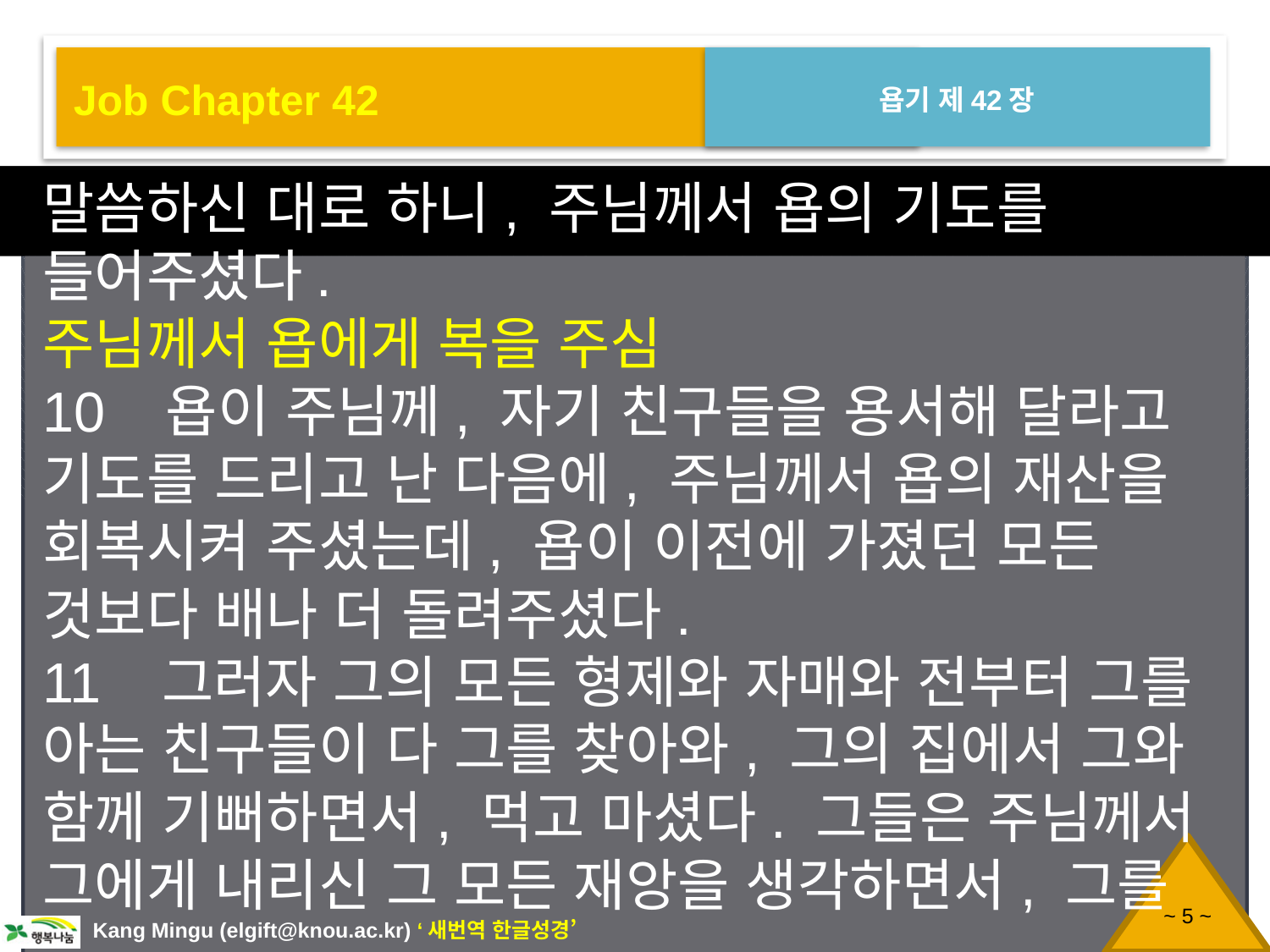

Job Chapter 42
욥기 제42장
말씀하신 대로 하니, 주님께서 욥의 기도를 들어주셨다.
주님께서 욥에게 복을 주심
10   욥이 주님께, 자기 친구들을 용서해 달라고 기도를 드리고 난 다음에, 주님께서 욥의 재산을 회복시켜 주셨는데, 욥이 이전에 가졌던 모든 것보다 배나 더 돌려주셨다.
11   그러자 그의 모든 형제와 자매와 전부터 그를 아는 친구들이 다 그를 찾아와, 그의 집에서 그와 함께 기뻐하면서, 먹고 마셨다. 그들은 주님께서 그에게 내리신 그 모든 재앙을 생각하면서, 그를